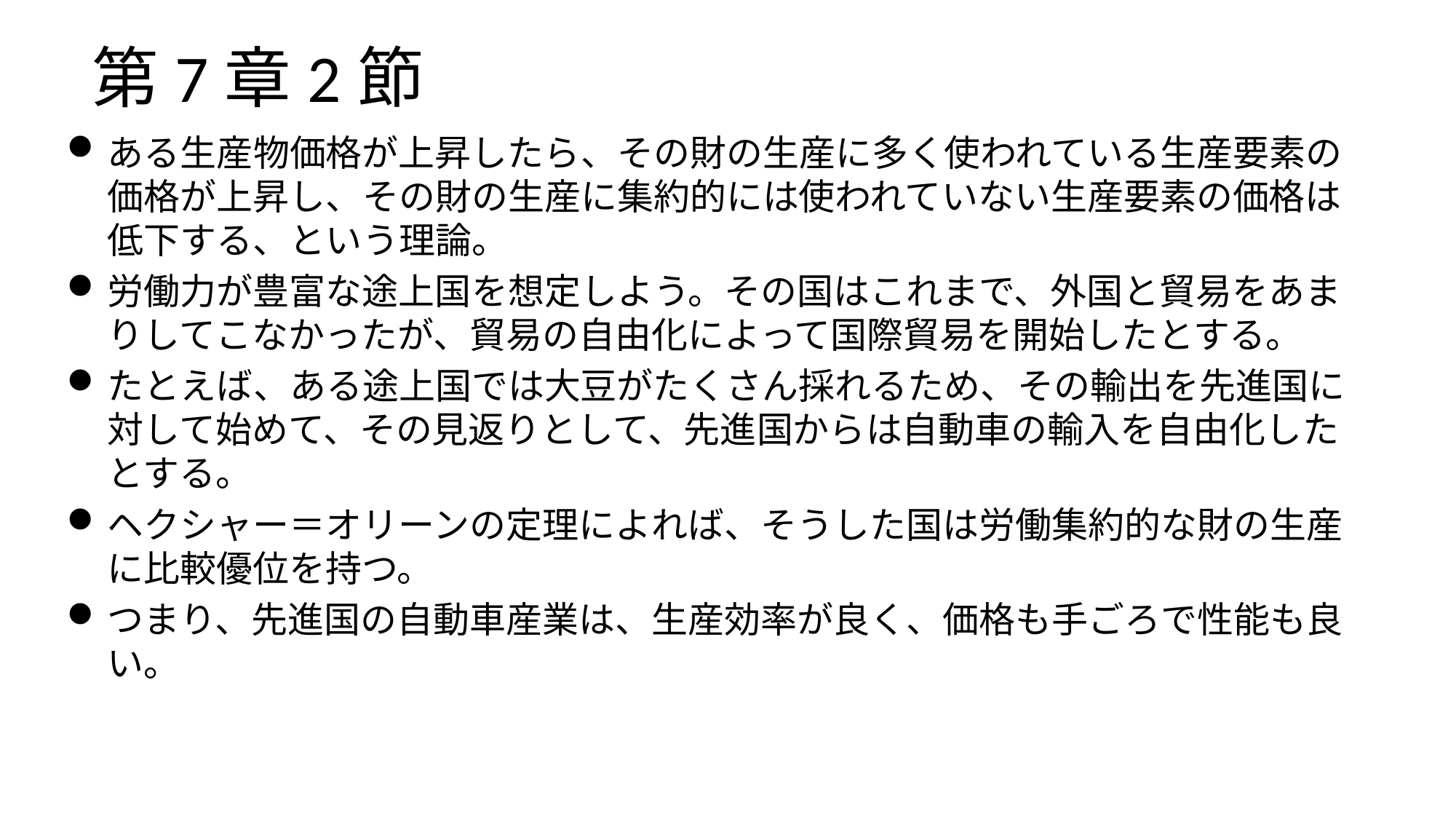

# 第7章2節
ある生産物価格が上昇したら、その財の生産に多く使われている生産要素の価格が上昇し、その財の生産に集約的には使われていない生産要素の価格は低下する、という理論。
労働力が豊富な途上国を想定しよう。その国はこれまで、外国と貿易をあまりしてこなかったが、貿易の自由化によって国際貿易を開始したとする。
たとえば、ある途上国では大豆がたくさん採れるため、その輸出を先進国に対して始めて、その見返りとして、先進国からは自動車の輸入を自由化したとする。
ヘクシャー＝オリーンの定理によれば、そうした国は労働集約的な財の生産に比較優位を持つ。
つまり、先進国の自動車産業は、生産効率が良く、価格も手ごろで性能も良い。